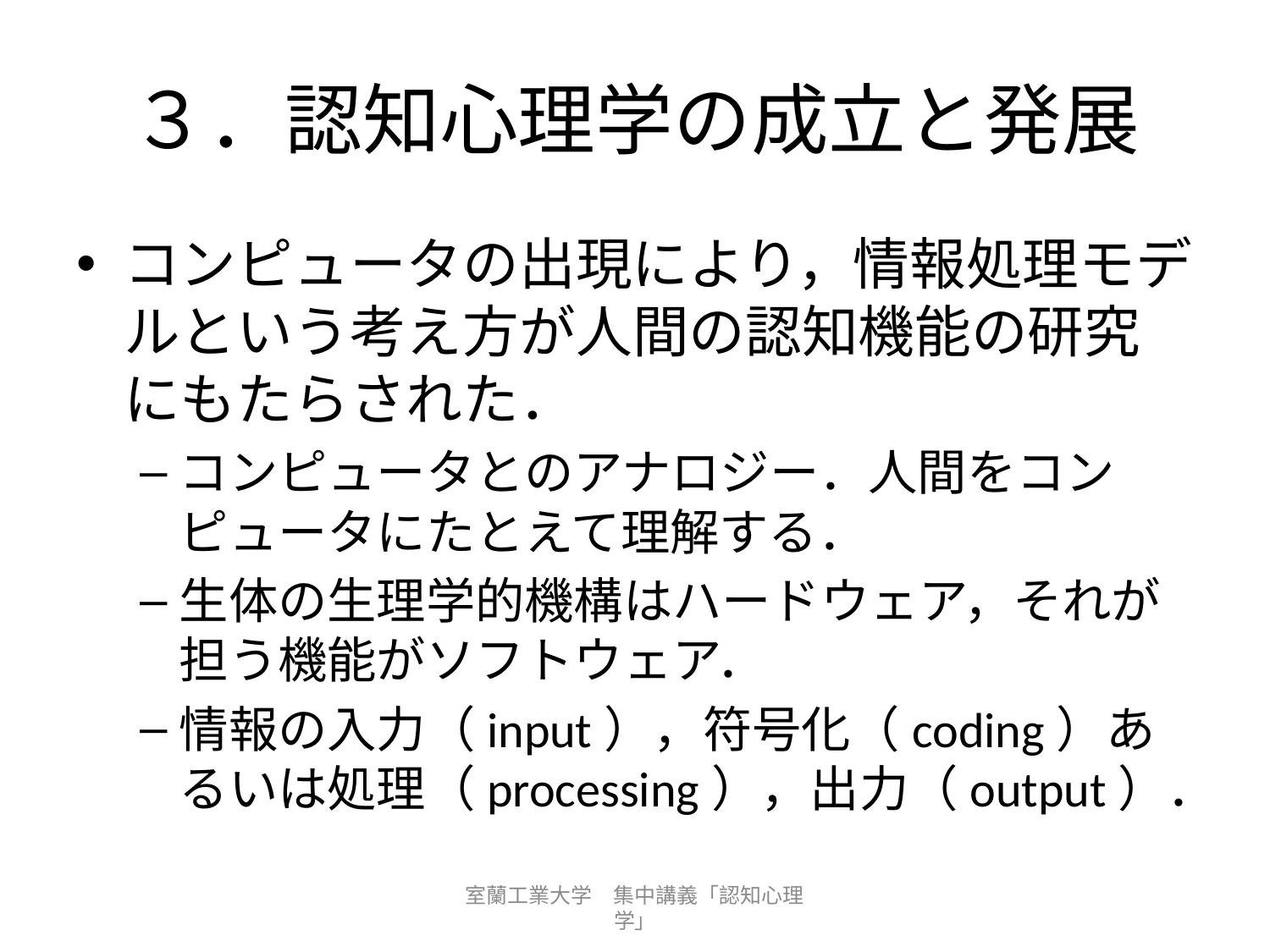

# ３．認知心理学の成立と発展
コンピュータの出現により，情報処理モデルという考え方が人間の認知機能の研究にもたらされた．
コンピュータとのアナロジー．人間をコンピュータにたとえて理解する．
生体の生理学的機構はハードウェア，それが担う機能がソフトウェア．
情報の入力（input），符号化（coding）あるいは処理（processing），出力（output）．
室蘭工業大学　集中講義「認知心理学」